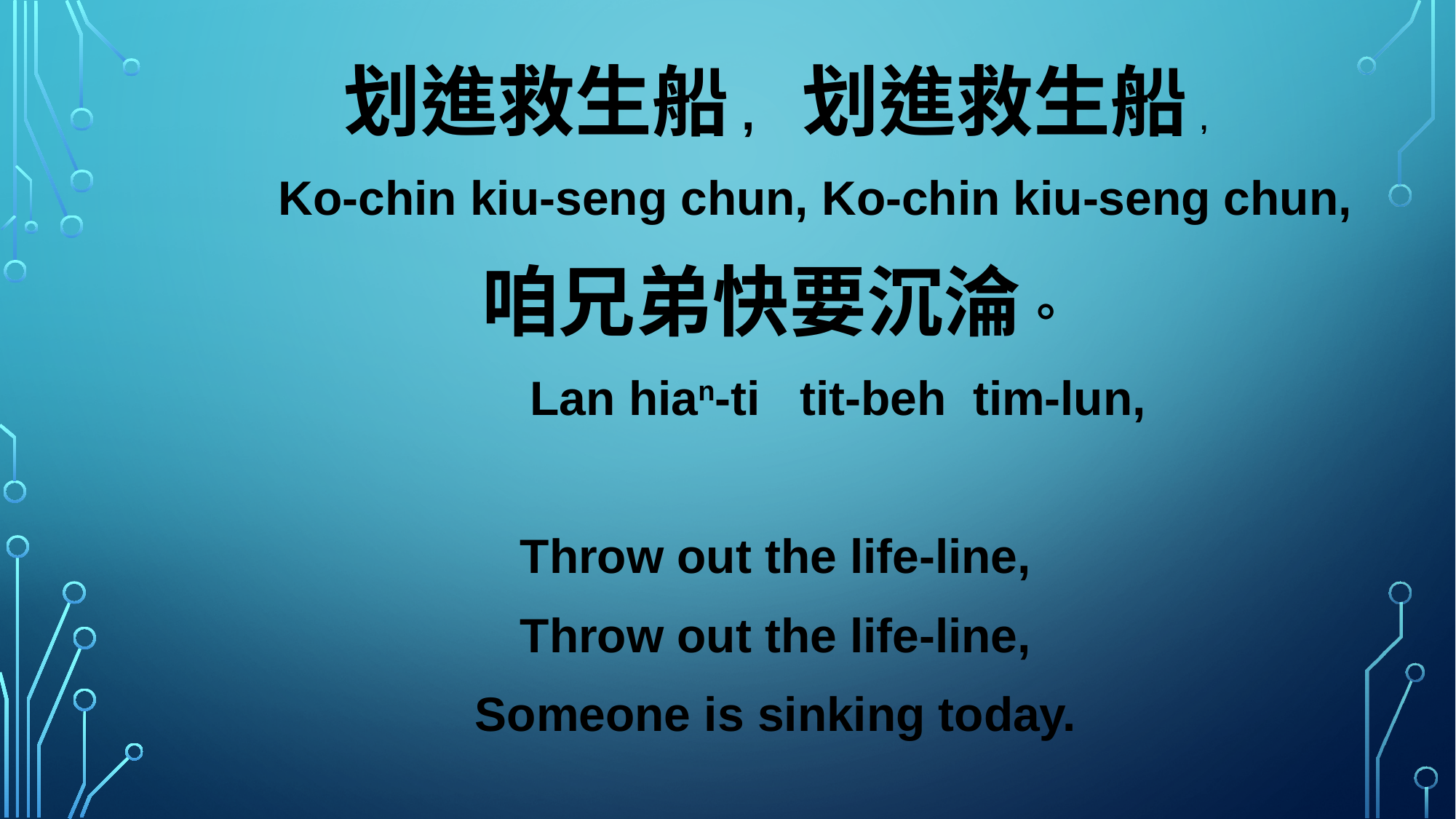

划進救生船,   划進救生船,
      Ko-chin kiu-seng chun, Ko-chin kiu-seng chun,
咱兄弟快要沉淪。
                         Lan hian-ti   tit-beh  tim-lun,

Throw out the life-line,
Throw out the life-line,
Someone is sinking today.